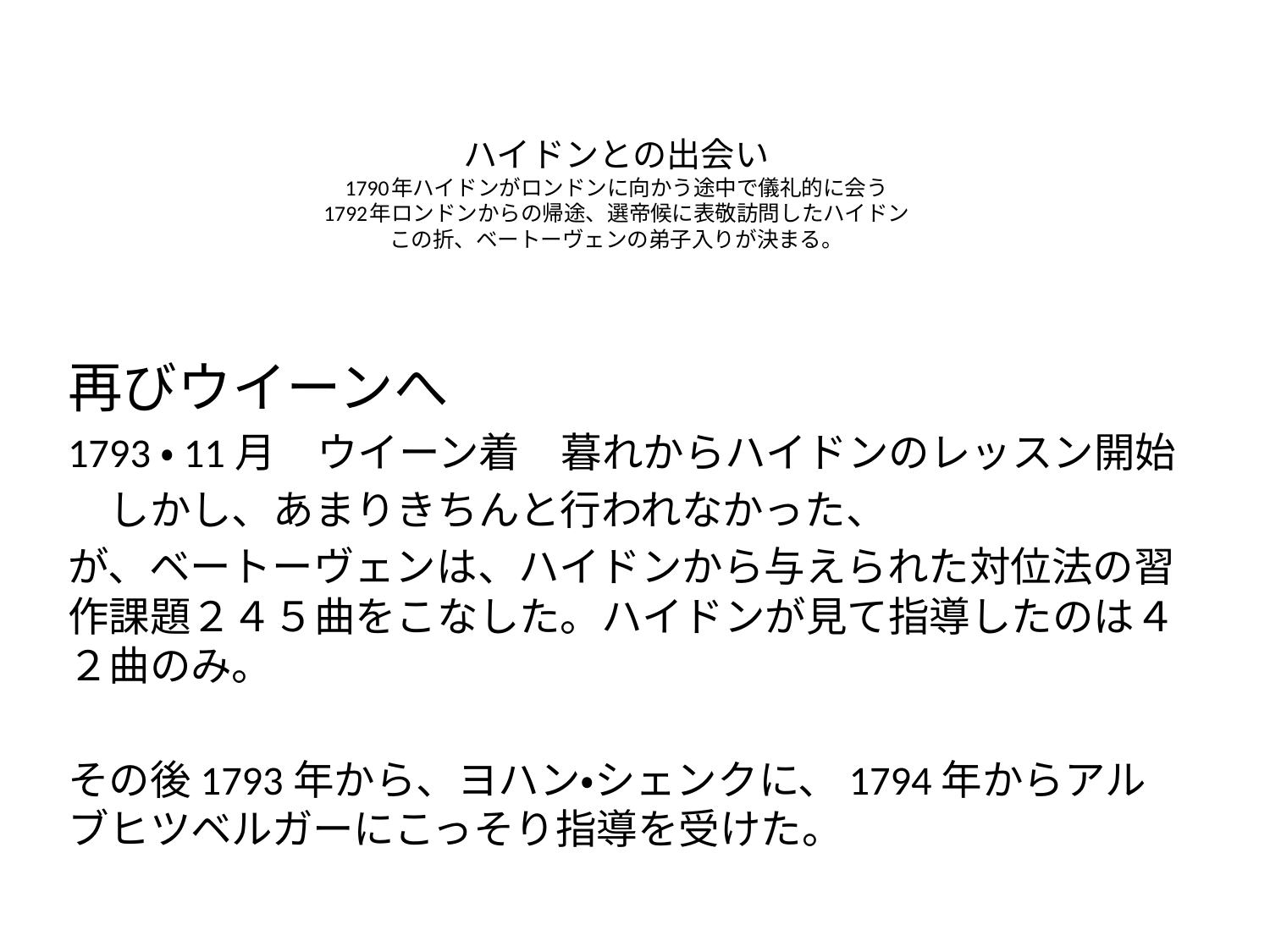

# ハイドンとの出会い 1790年ハイドンがロンドンに向かう途中で儀礼的に会う 1792年ロンドンからの帰途、選帝候に表敬訪問したハイドン この折、ベートーヴェンの弟子入りが決まる。
再びウイーンへ
1793・11月　ウイーン着　暮れからハイドンのレッスン開始
　しかし、あまりきちんと行われなかった、
が、ベートーヴェンは、ハイドンから与えられた対位法の習作課題２４５曲をこなした。ハイドンが見て指導したのは４２曲のみ。

その後1793年から、ヨハン・シェンクに、1794年からアルブヒツベルガーにこっそり指導を受けた。